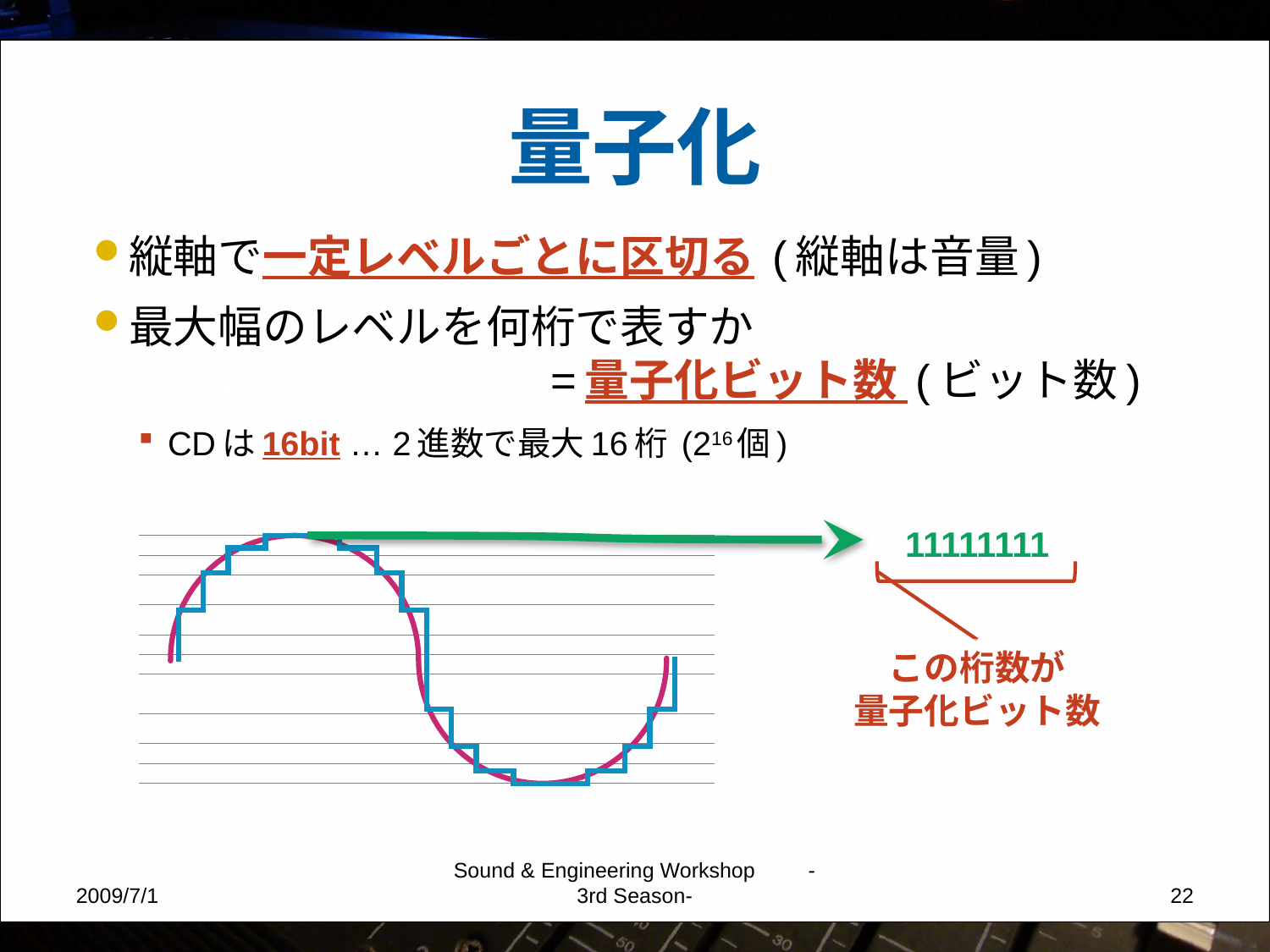

# 量子化
縦軸で一定レベルごとに区切る (縦軸は音量)
最大幅のレベルを何桁で表すか
	　　　　　　　=量子化ビット数 (ビット数)
CDは16bit … 2進数で最大16桁 (216個)

11111111

この桁数が
量子化ビット数
2009/7/1
Sound & Engineering Workshop         -3rd Season-
22